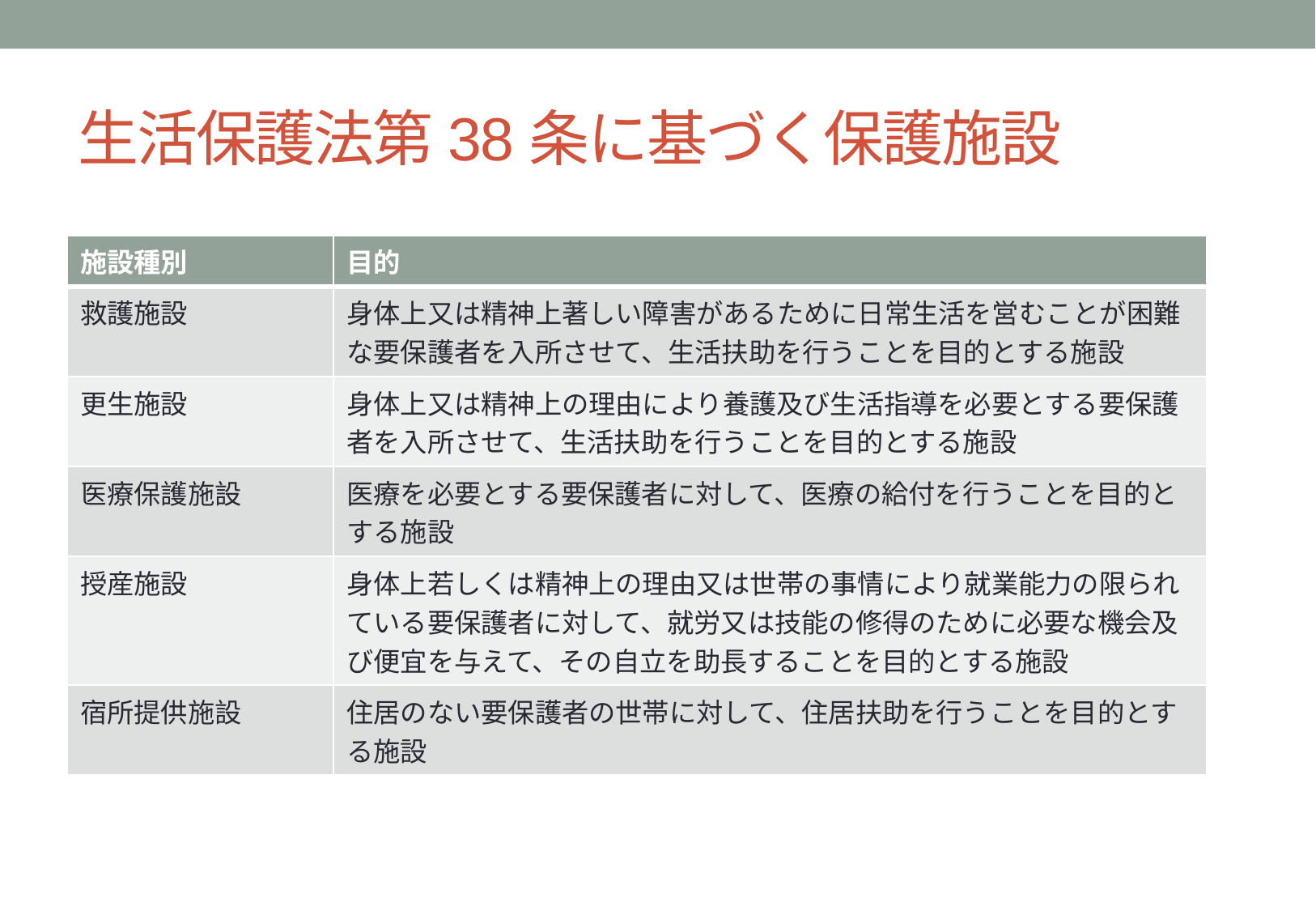

# 生活保護法第38条に基づく保護施設
| 施設種別 | 目的 |
| --- | --- |
| 救護施設 | 身体上又は精神上著しい障害があるために日常生活を営むことが困難な要保護者を入所させて、生活扶助を行うことを目的とする施設 |
| 更生施設 | 身体上又は精神上の理由により養護及び生活指導を必要とする要保護者を入所させて、生活扶助を行うことを目的とする施設 |
| 医療保護施設 | 医療を必要とする要保護者に対して、医療の給付を行うことを目的とする施設 |
| 授産施設 | 身体上若しくは精神上の理由又は世帯の事情により就業能力の限られている要保護者に対して、就労又は技能の修得のために必要な機会及び便宜を与えて、その自立を助長することを目的とする施設 |
| 宿所提供施設 | 住居のない要保護者の世帯に対して、住居扶助を行うことを目的とする施設 |